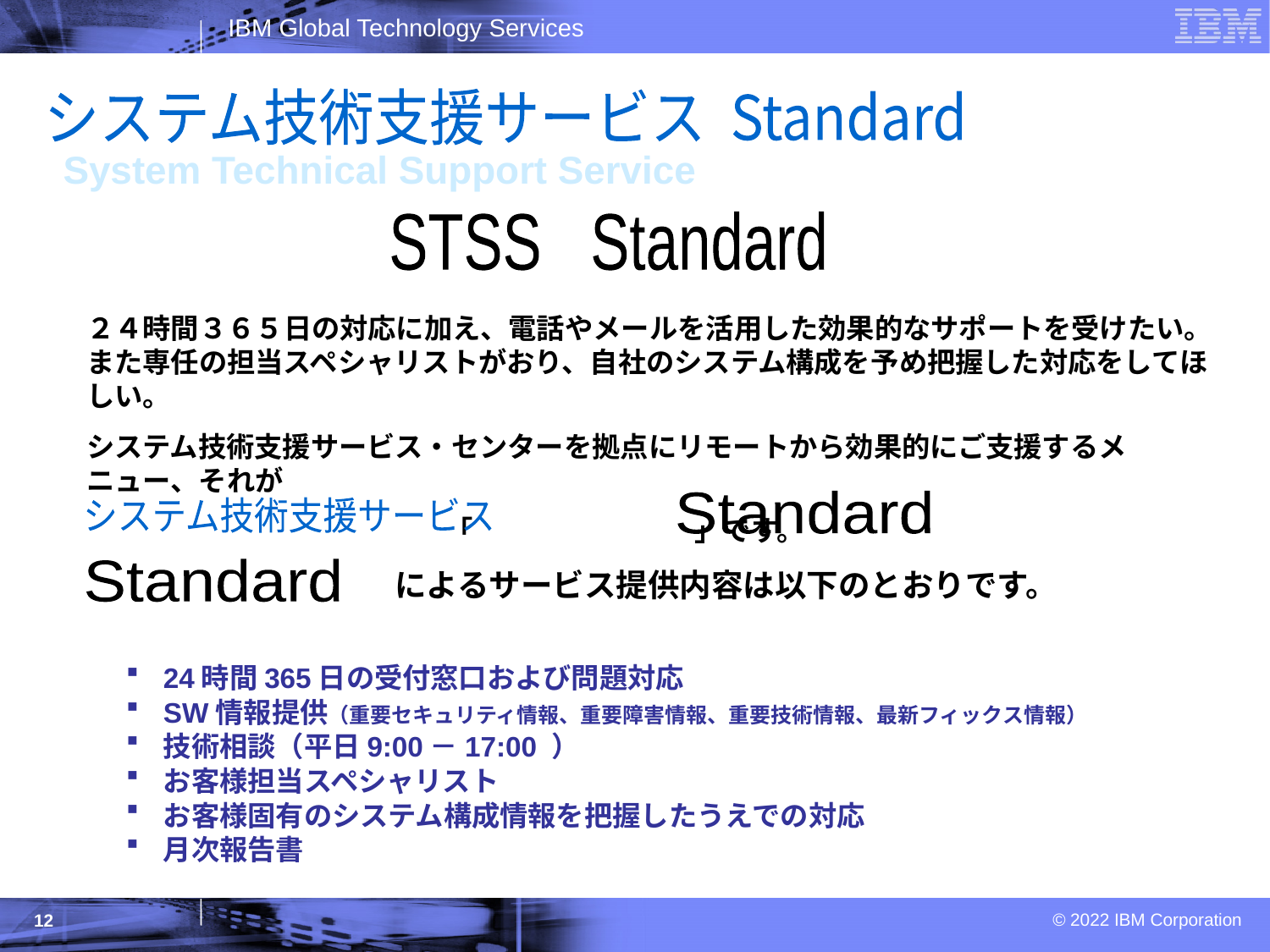

システム技術支援サービス  Standard
System Technical Support Service
STSS   Standard
２４時間３６５日の対応に加え、電話やメールを活用した効果的なサポートを受けたい。また専任の担当スペシャリストがおり、自社のシステム構成を予め把握した対応をしてほしい。

システム技術支援サービス・センターを拠点にリモートから効果的にご支援するメニュー、それが
　                                                    「                                   」です。
Standard
システム技術支援サービス
                        によるサービス提供内容は以下のとおりです。

24時間365日の受付窓口および問題対応
SW情報提供（重要セキュリティ情報、重要障害情報、重要技術情報、最新フィックス情報）
技術相談（平日9:00－17:00 ）
お客様担当スペシャリスト
お客様固有のシステム構成情報を把握したうえでの対応
月次報告書
Standard
12